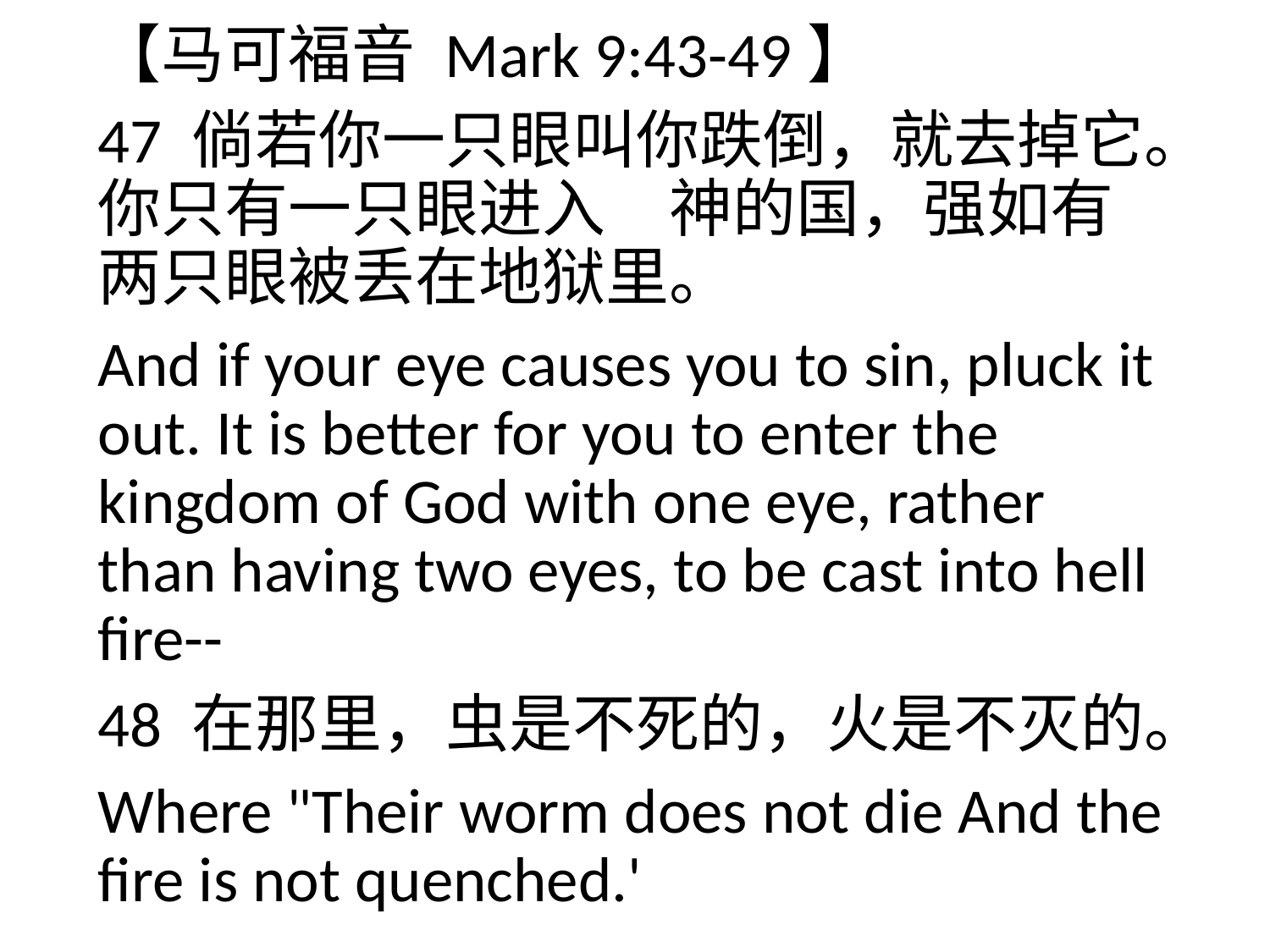

【马可福音 Mark 9:43-49】
47 倘若你一只眼叫你跌倒，就去掉它。你只有一只眼进入　神的国，强如有两只眼被丢在地狱里。
And if your eye causes you to sin, pluck it out. It is better for you to enter the kingdom of God with one eye, rather than having two eyes, to be cast into hell fire--
48 在那里，虫是不死的，火是不灭的。
Where "Their worm does not die And the fire is not quenched.'